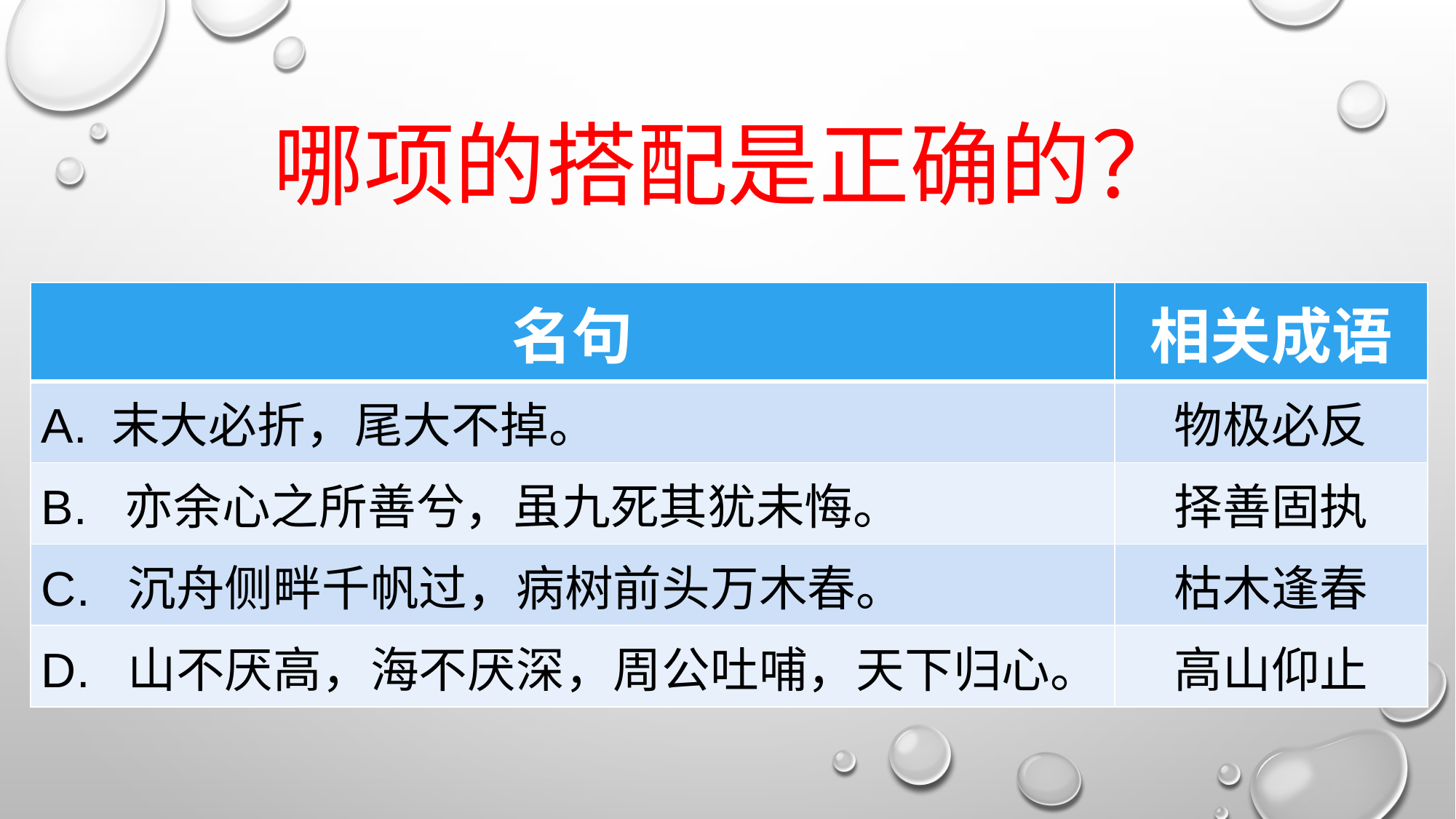

# 哪项的搭配是正确的？
| 名句 | 相关成语 |
| --- | --- |
| A. 末大必折，尾大不掉。 | 物极必反 |
| B. 亦余心之所善兮，虽九死其犹未悔。 | 择善固执 |
| C. 沉舟侧畔千帆过，病树前头万木春。 | 枯木逢春 |
| D. 山不厌高，海不厌深，周公吐哺，天下归心。 | 高山仰止 |